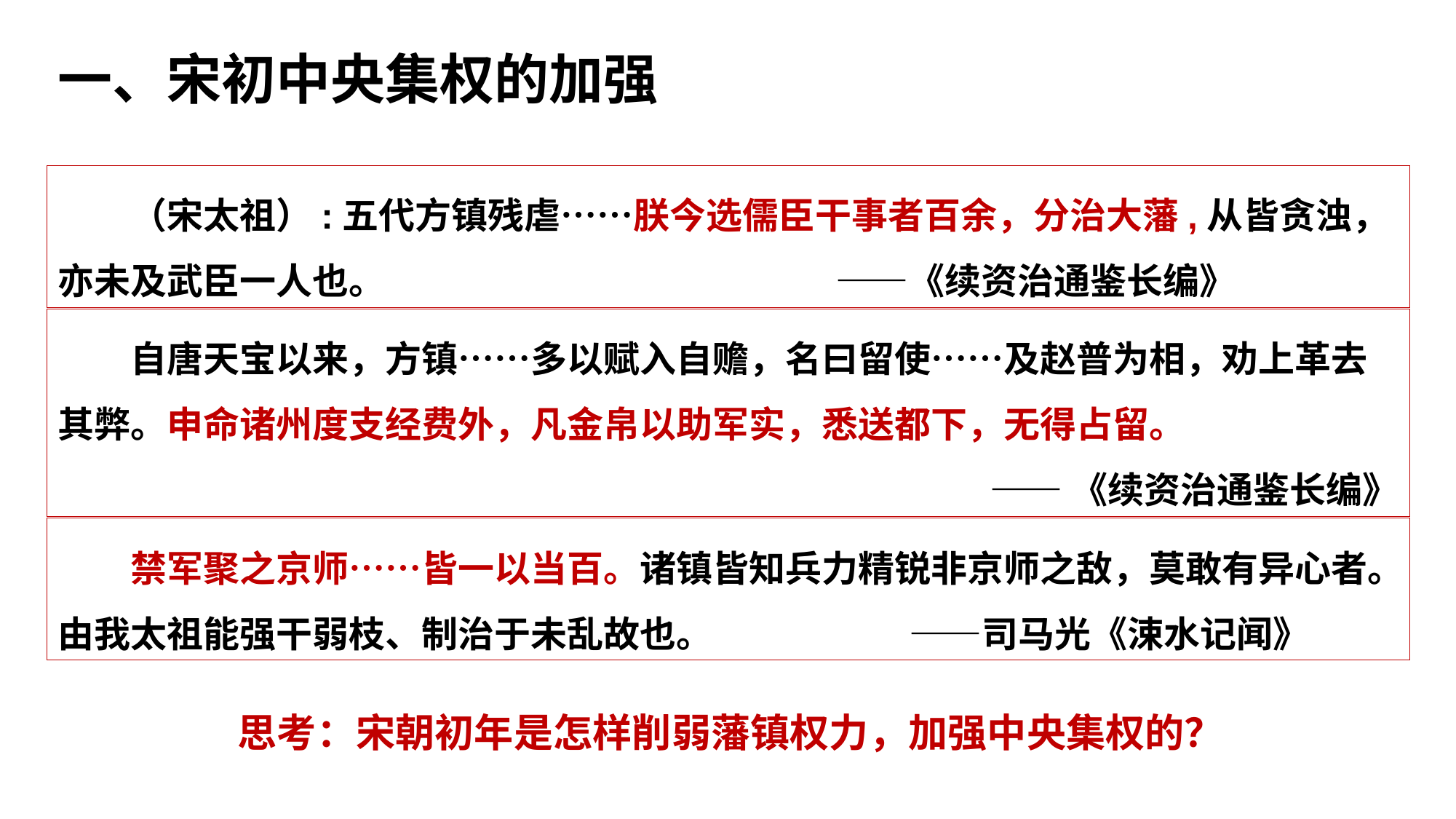

一、宋初中央集权的加强
（宋太祖）:五代方镇残虐……朕今选儒臣干事者百余，分治大藩,从皆贪浊，亦未及武臣一人也。                                                       ——《续资治通鉴长编》
自唐天宝以来，方镇……多以赋入自赡，名曰留使……及赵普为相，劝上革去其弊。申命诸州度支经费外，凡金帛以助军实，悉送都下，无得占留。
  ——《续资治通鉴长编》
禁军聚之京师……皆一以当百。诸镇皆知兵力精锐非京师之敌，莫敢有异心者。由我太祖能强干弱枝、制治于未乱故也。                        ——司马光《涑水记闻》
思考：宋朝初年是怎样削弱藩镇权力，加强中央集权的？